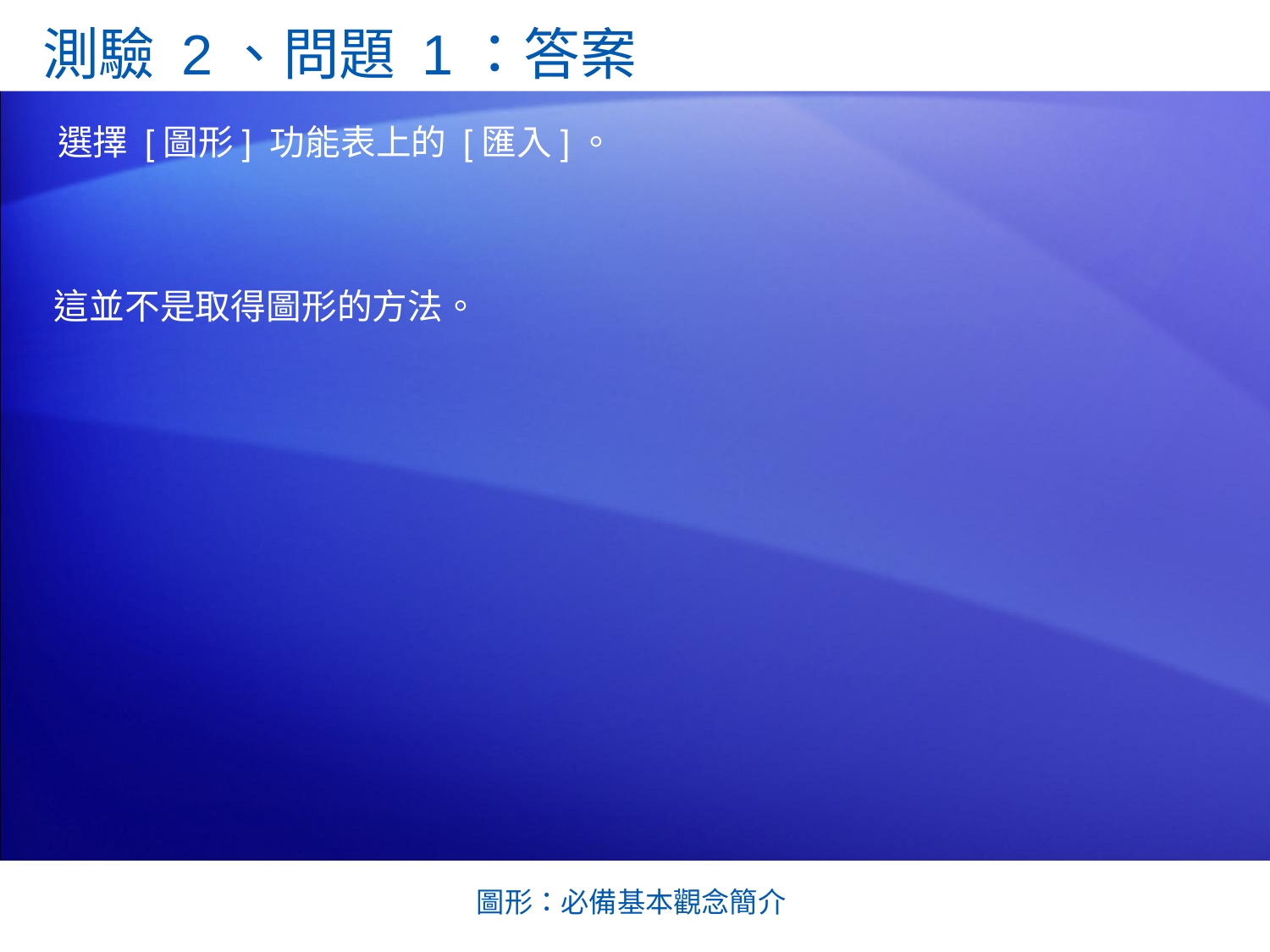

測驗 2、問題 1：答案
選擇 [圖形] 功能表上的 [匯入]。
這並不是取得圖形的方法。
圖形：必備基本觀念簡介